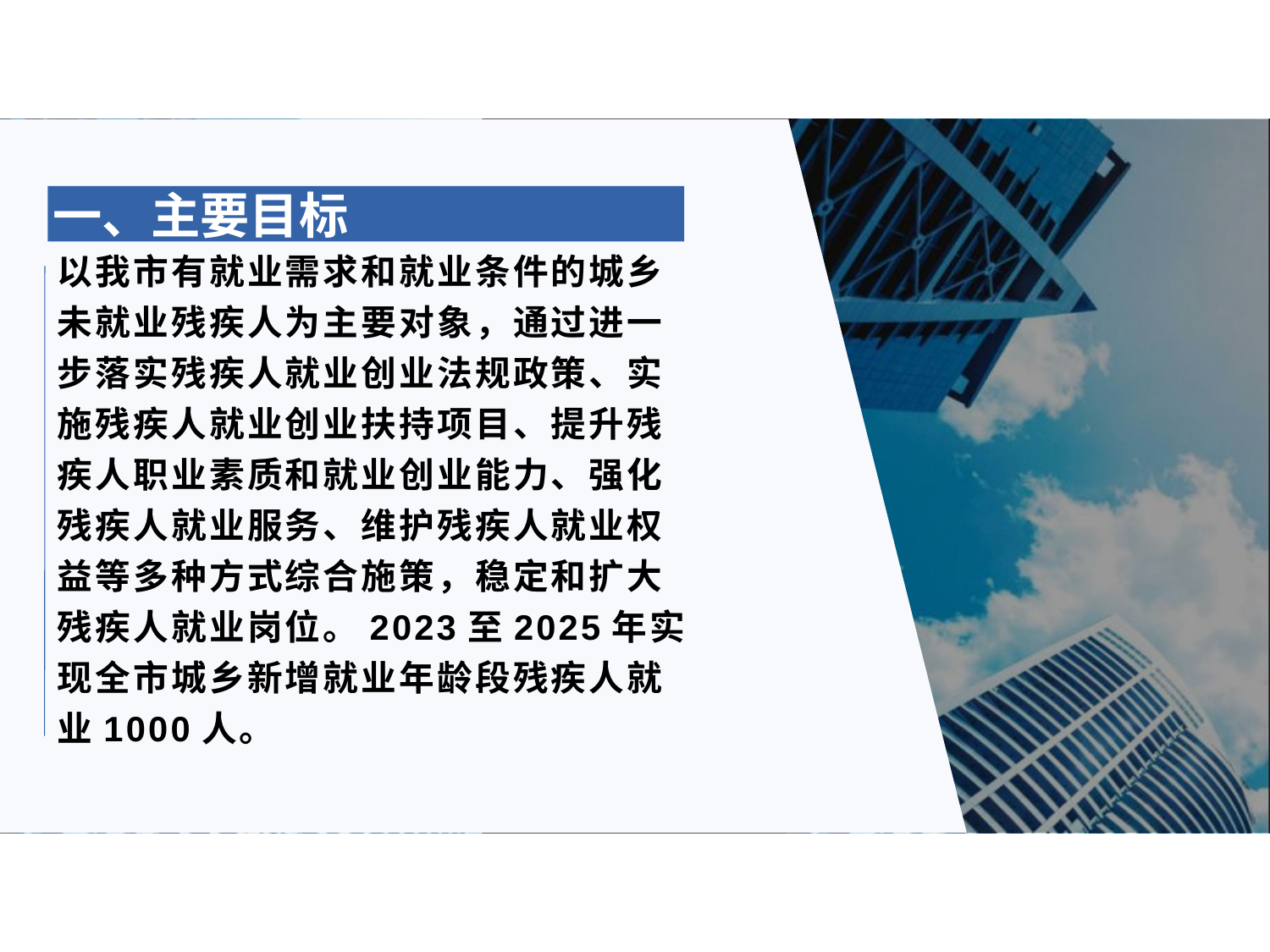

一、主要目标
以我市有就业需求和就业条件的城乡未就业残疾人为主要对象，通过进一步落实残疾人就业创业法规政策、实施残疾人就业创业扶持项目、提升残疾人职业素质和就业创业能力、强化残疾人就业服务、维护残疾人就业权益等多种方式综合施策，稳定和扩大残疾人就业岗位。2023至2025年实现全市城乡新增就业年龄段残疾人就业1000人。

、